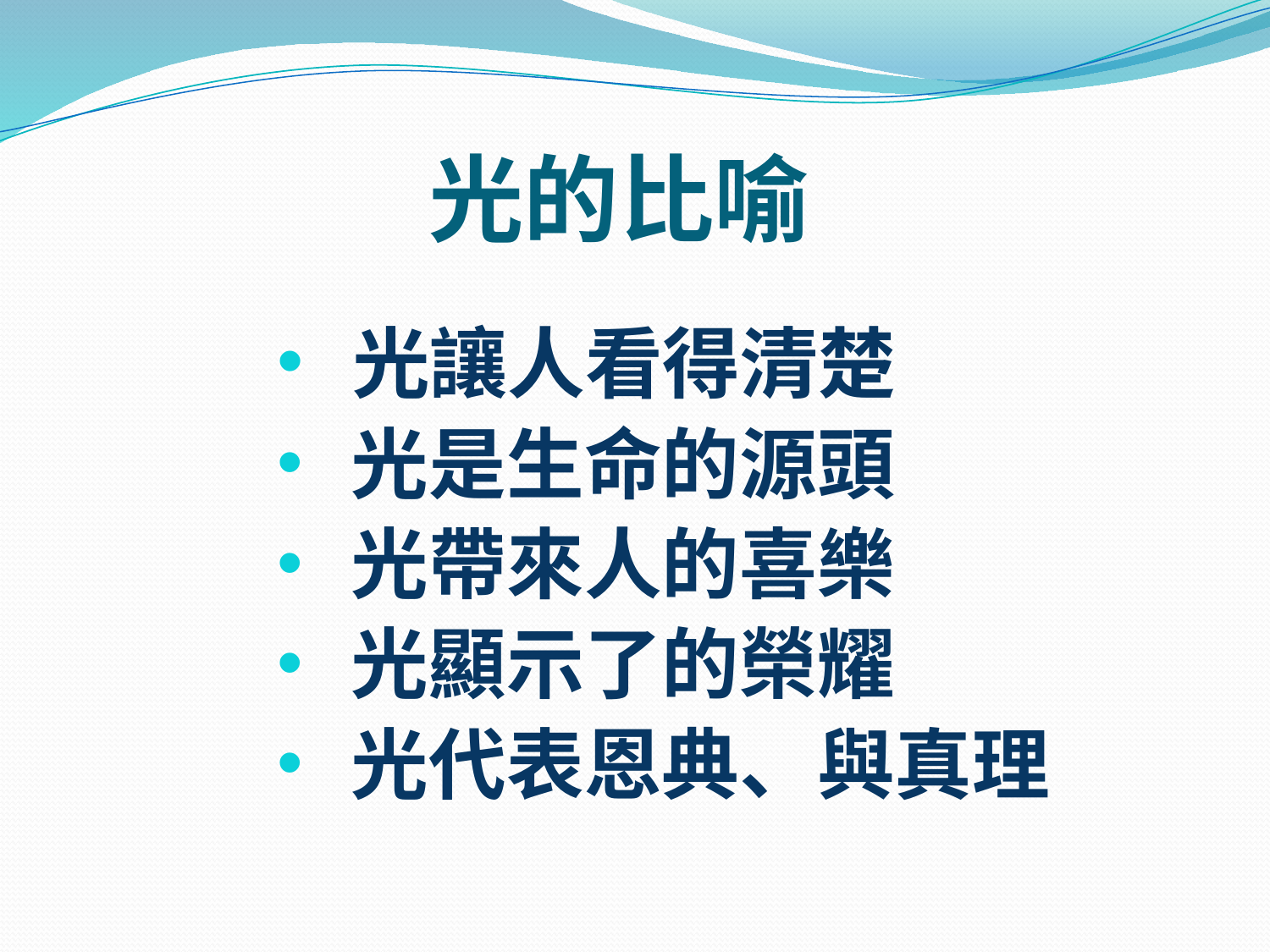

# 光的比喻
 光讓人看得清楚
 光是生命的源頭
 光帶來人的喜樂
 光顯示了的榮耀
 光代表恩典、與真理